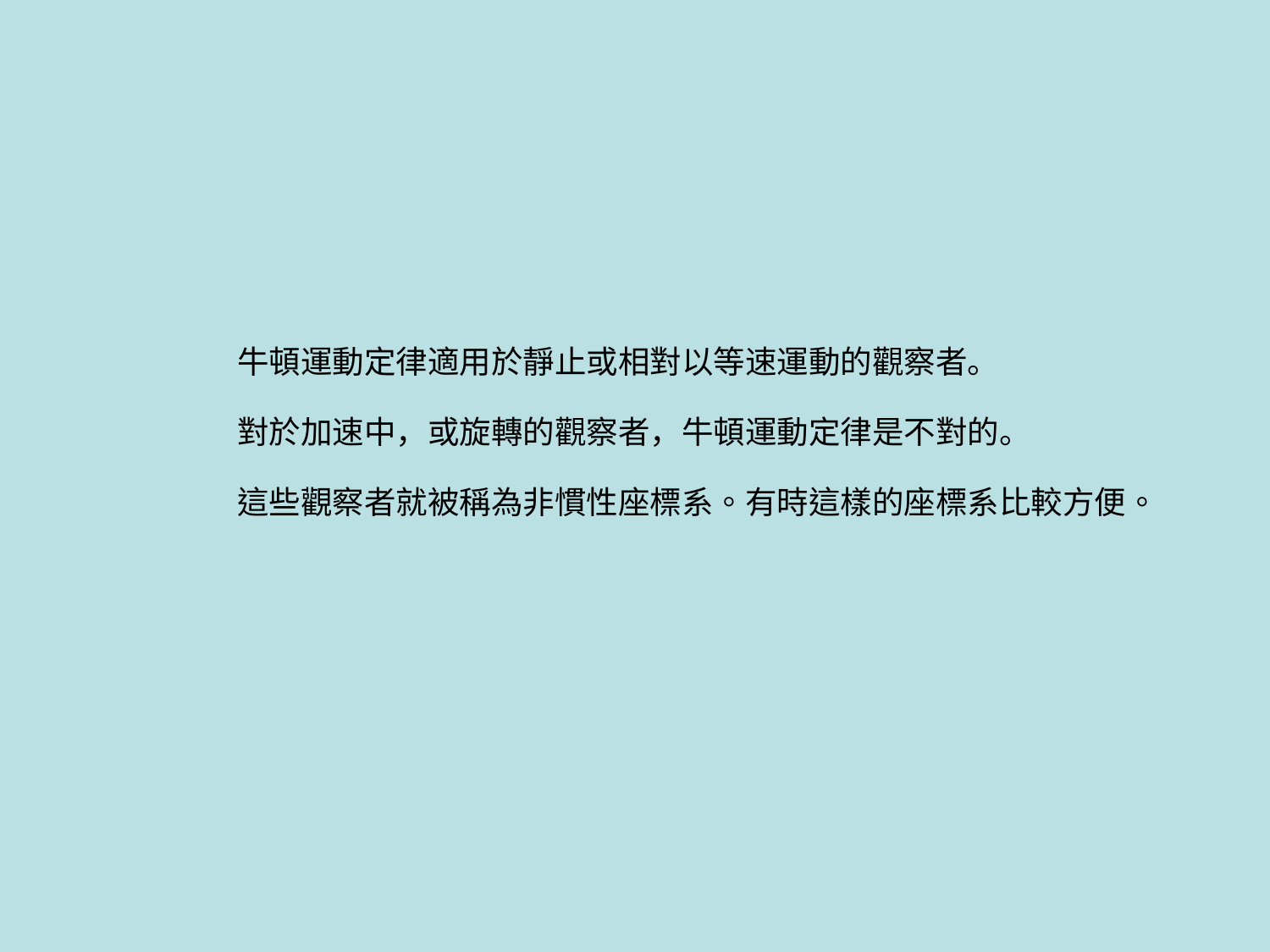

牛頓運動定律適用於靜止或相對以等速運動的觀察者。
對於加速中，或旋轉的觀察者，牛頓運動定律是不對的。
這些觀察者就被稱為非慣性座標系。有時這樣的座標系比較方便。